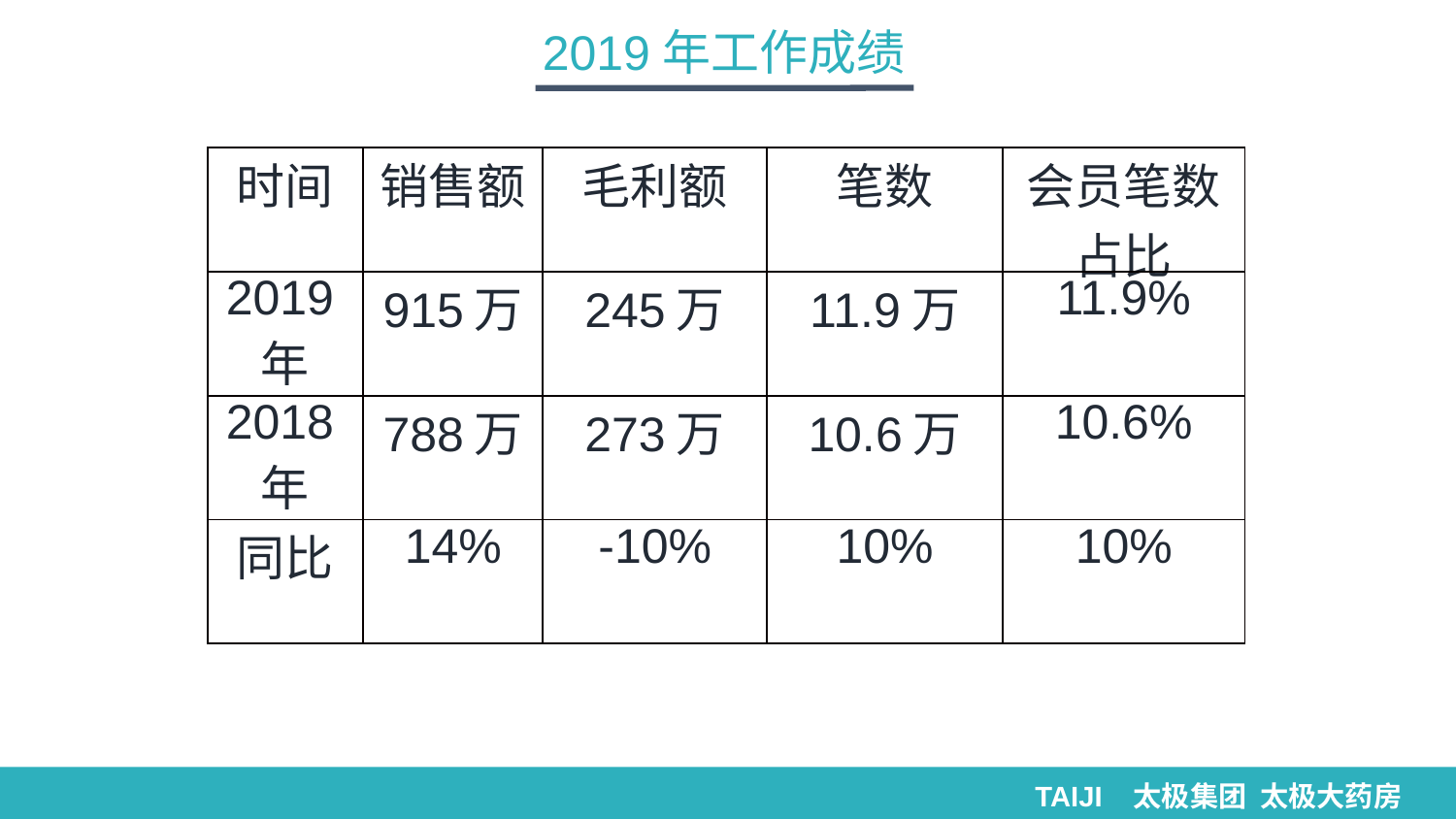

2019年工作成绩

| 时间 | 销售额 | 毛利额 | 笔数 | 会员笔数占比 |
| --- | --- | --- | --- | --- |
| 2019年 | 915万 | 245万 | 11.9万 | 11.9% |
| 2018年 | 788万 | 273万 | 10.6万 | 10.6% |
| 同比 | 14% | -10% | 10% | 10% |

TAIJI   太极集团  太极大药房